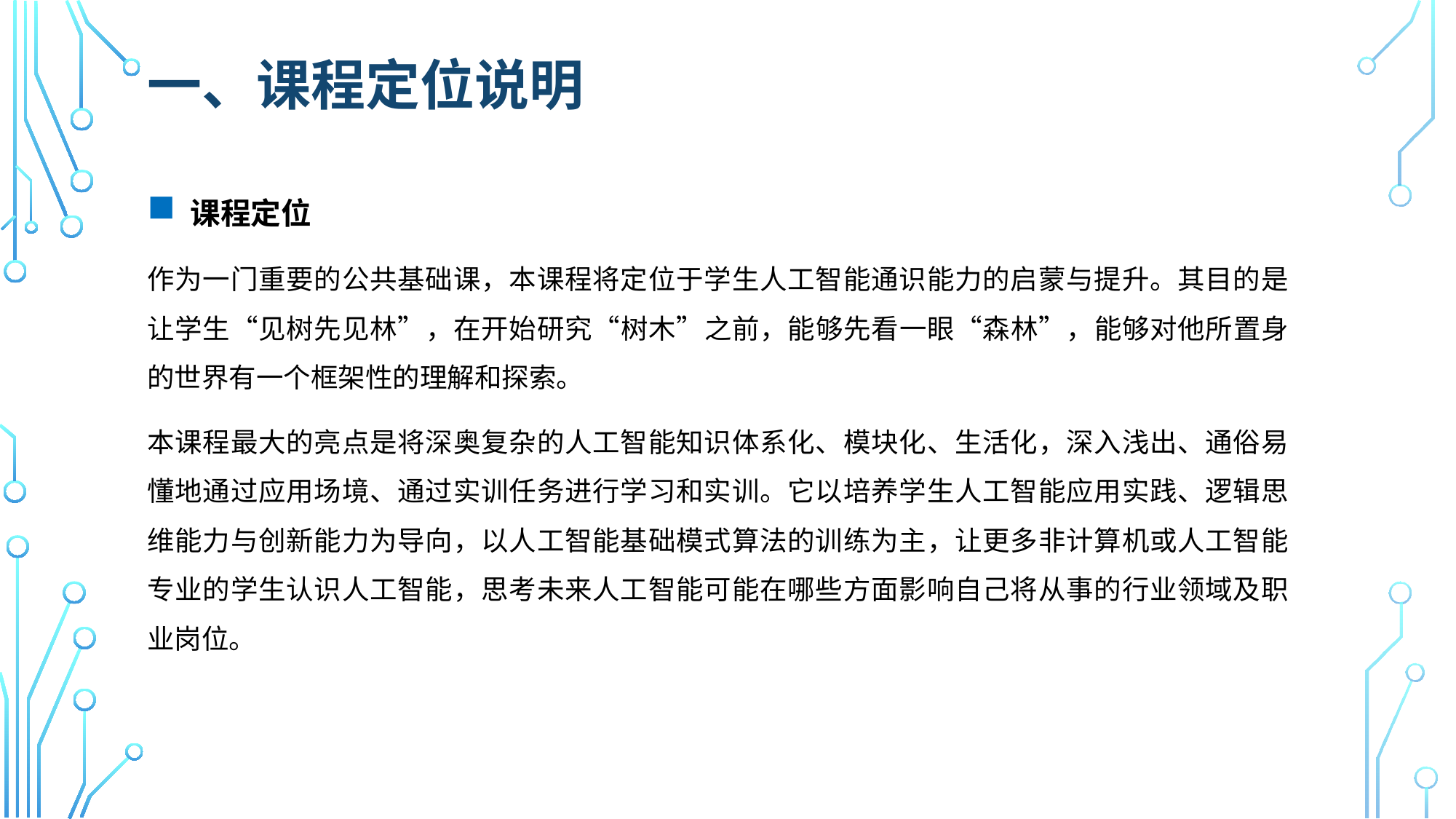

# 一、课程定位说明
 课程定位
作为一门重要的公共基础课，本课程将定位于学生人工智能通识能力的启蒙与提升。其目的是让学生“见树先见林”，在开始研究“树木”之前，能够先看一眼“森林”，能够对他所置身的世界有一个框架性的理解和探索。
本课程最大的亮点是将深奥复杂的人工智能知识体系化、模块化、生活化，深入浅出、通俗易懂地通过应用场境、通过实训任务进行学习和实训。它以培养学生人工智能应用实践、逻辑思维能力与创新能力为导向，以人工智能基础模式算法的训练为主，让更多非计算机或人工智能专业的学生认识人工智能，思考未来人工智能可能在哪些方面影响自己将从事的行业领域及职业岗位。